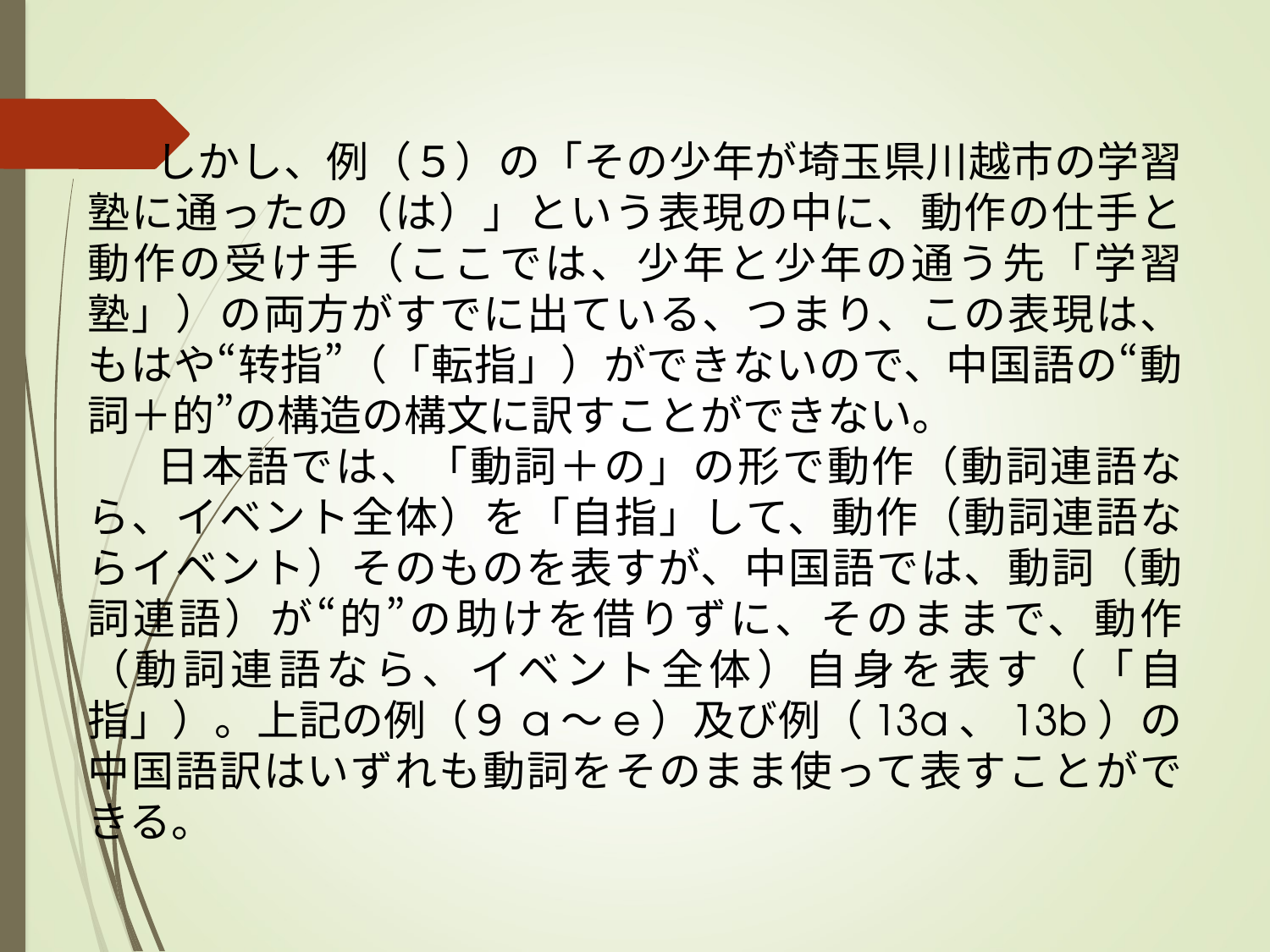

しかし、例（５）の「その少年が埼玉県川越市の学習塾に通ったの（は）」という表現の中に、動作の仕手と動作の受け手（ここでは、少年と少年の通う先「学習塾」）の両方がすでに出ている、つまり、この表現は、もはや“转指”（「転指」）ができないので、中国語の“動詞＋的”の構造の構文に訳すことができない。
　日本語では、「動詞＋の」の形で動作（動詞連語なら、イベント全体）を「自指」して、動作（動詞連語ならイベント）そのものを表すが、中国語では、動詞（動詞連語）が“的”の助けを借りずに、そのままで、動作（動詞連語なら、イベント全体）自身を表す（「自指」）。上記の例（９a～e）及び例（13a、13b）の中国語訳はいずれも動詞をそのまま使って表すことができる。